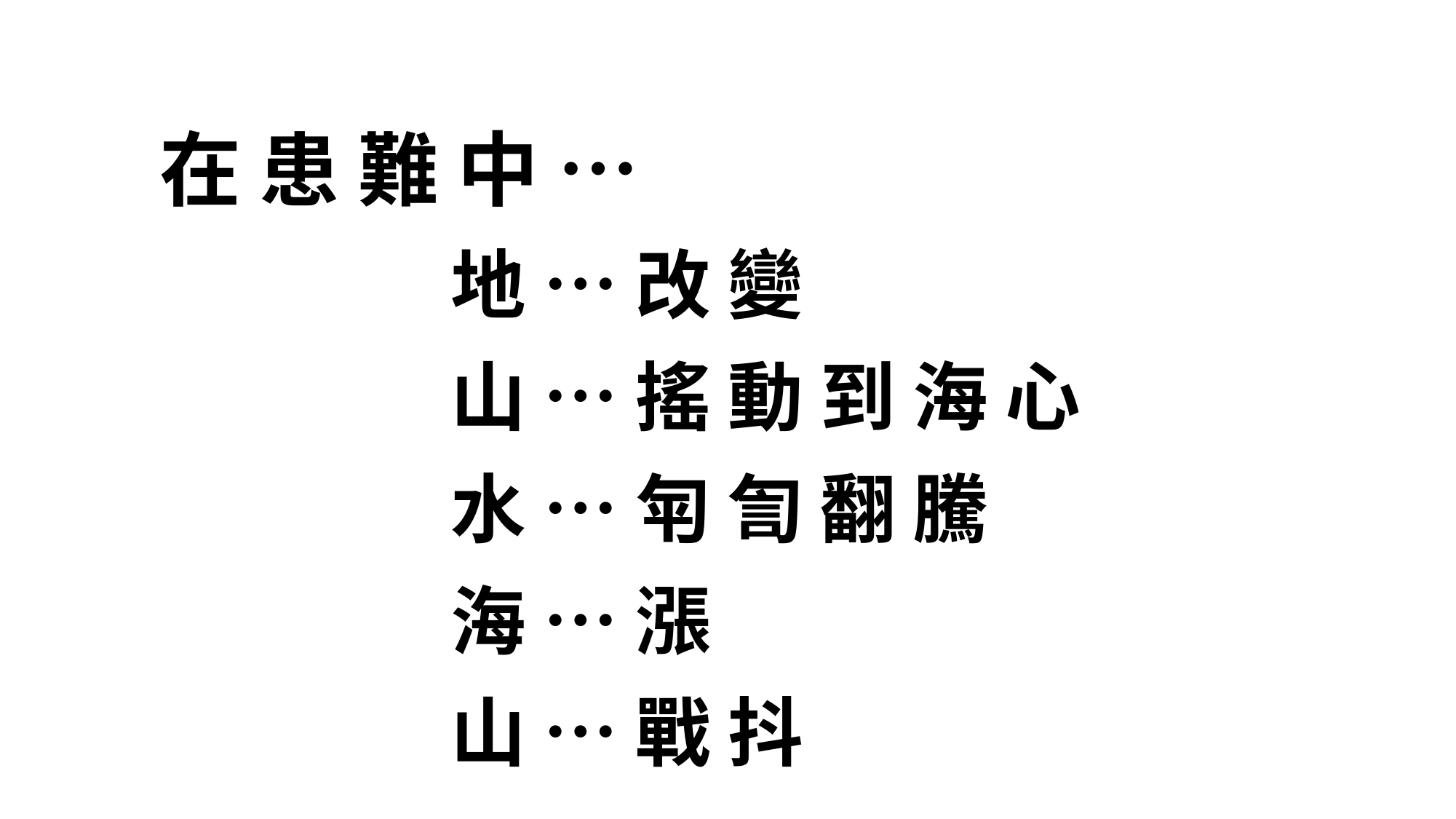

在 患 難 中 …
地 … 改 變
山 … 搖 動 到 海 心
水 … 匉 訇 翻 騰
海 … 漲
山 … 戰 抖